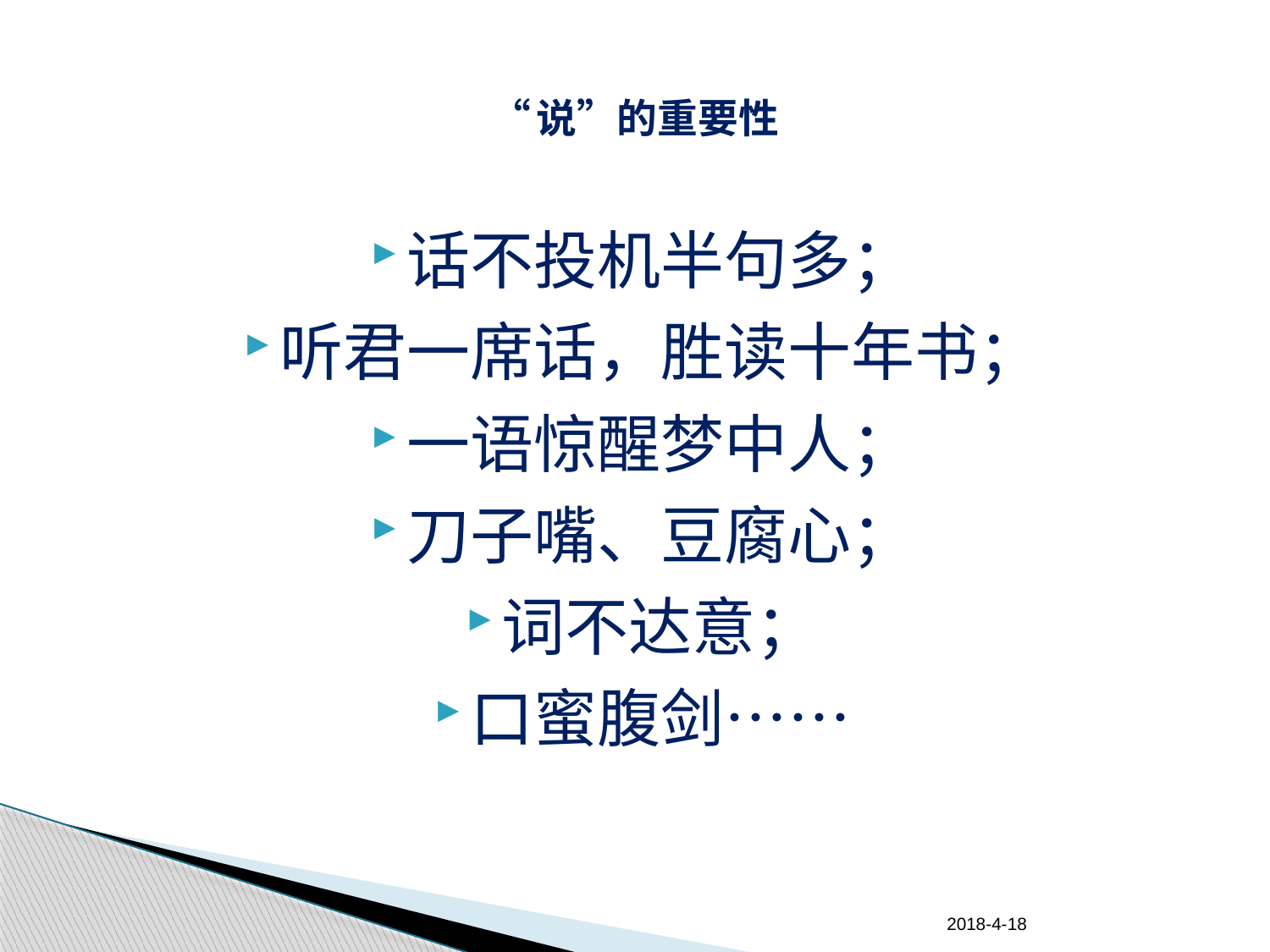

# “说”的重要性
话不投机半句多；
听君一席话，胜读十年书；
一语惊醒梦中人；
刀子嘴、豆腐心；
词不达意；
口蜜腹剑……
2018-4-18